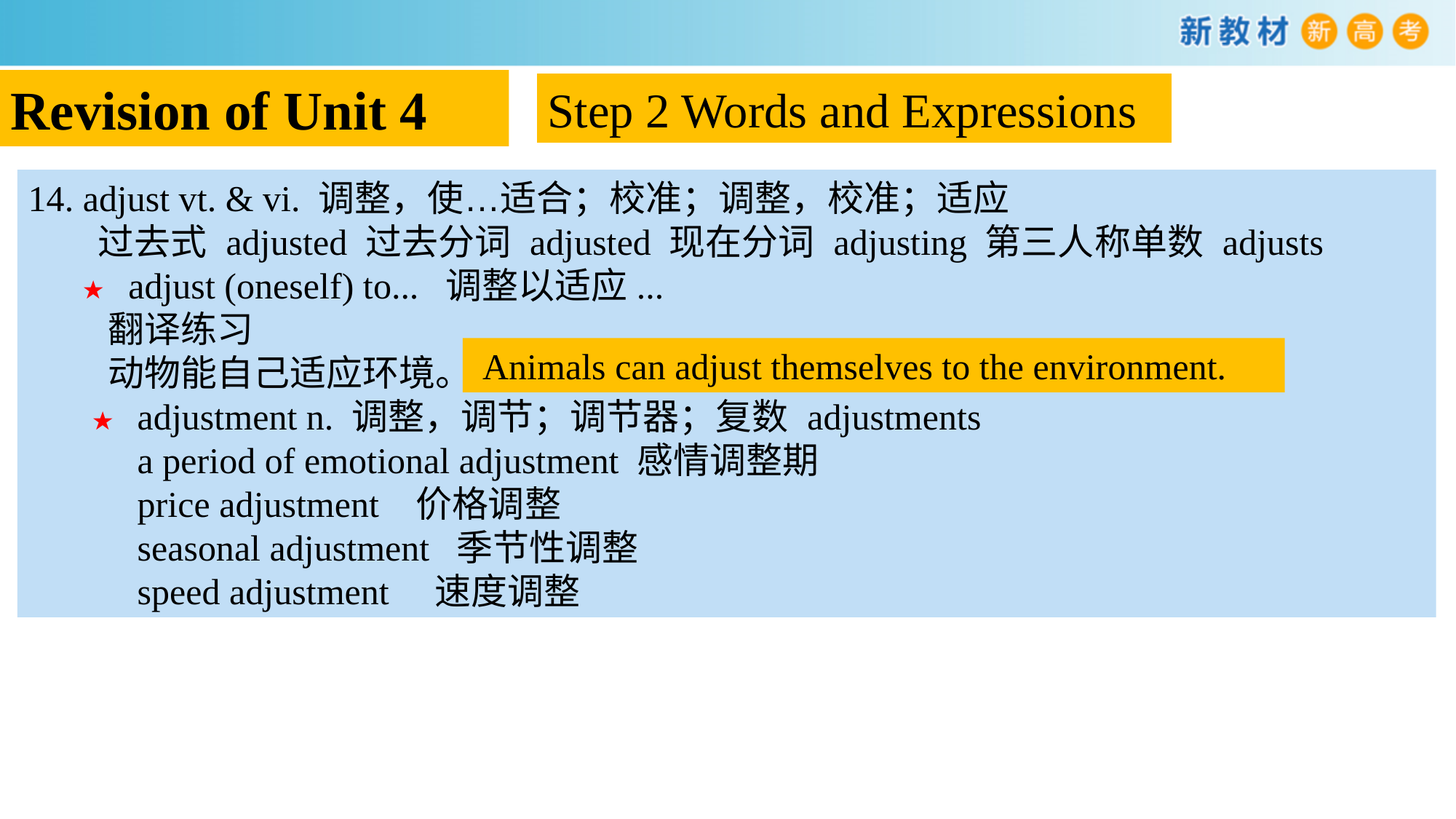

Revision of Unit 4
Step 2 Words and Expressions
14. adjust vt. & vi. 调整，使…适合；校准；调整，校准；适应
      过去式 adjusted 过去分词 adjusted 现在分词 adjusting 第三人称单数 adjusts
      ★ adjust (oneself) to...  调整以适应...
       翻译练习
       动物能自己适应环境。
       ★ adjustment n. 调整，调节；调节器；复数 adjustments
            a period of emotional adjustment 感情调整期
            price adjustment   价格调整
            seasonal adjustment  季节性调整
            speed adjustment    速度调整
 Animals can adjust themselves to the environment.